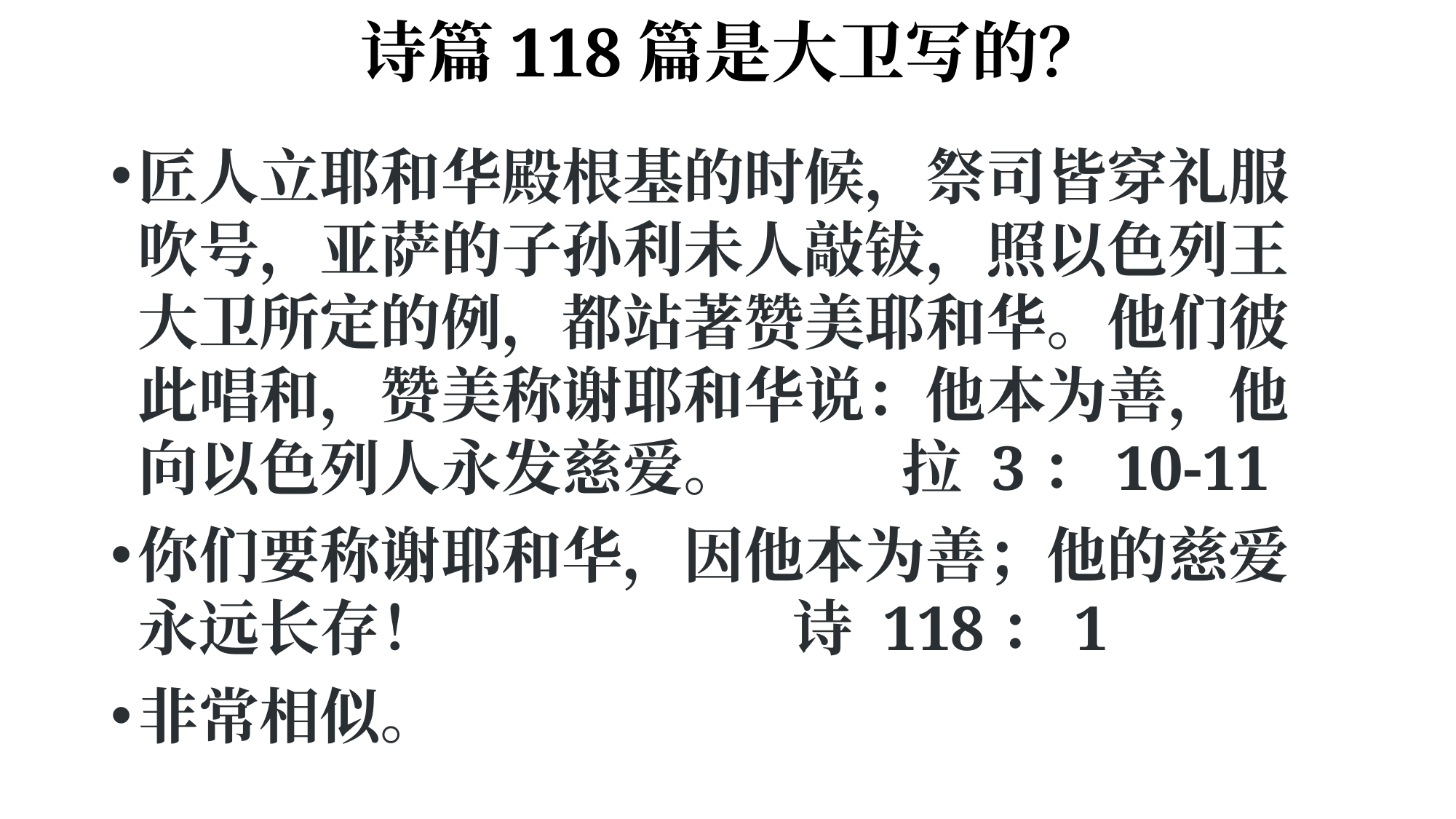

# 诗篇118篇是大卫写的？
匠人立耶和华殿根基的时候，祭司皆穿礼服吹号，亚萨的子孙利未人敲钹，照以色列王大卫所定的例，都站著赞美耶和华。他们彼此唱和，赞美称谢耶和华说：他本为善，他向以色列人永发慈爱。		拉 3：10-11
你们要称谢耶和华，因他本为善；他的慈爱永远长存！ 				诗 118：1
非常相似。